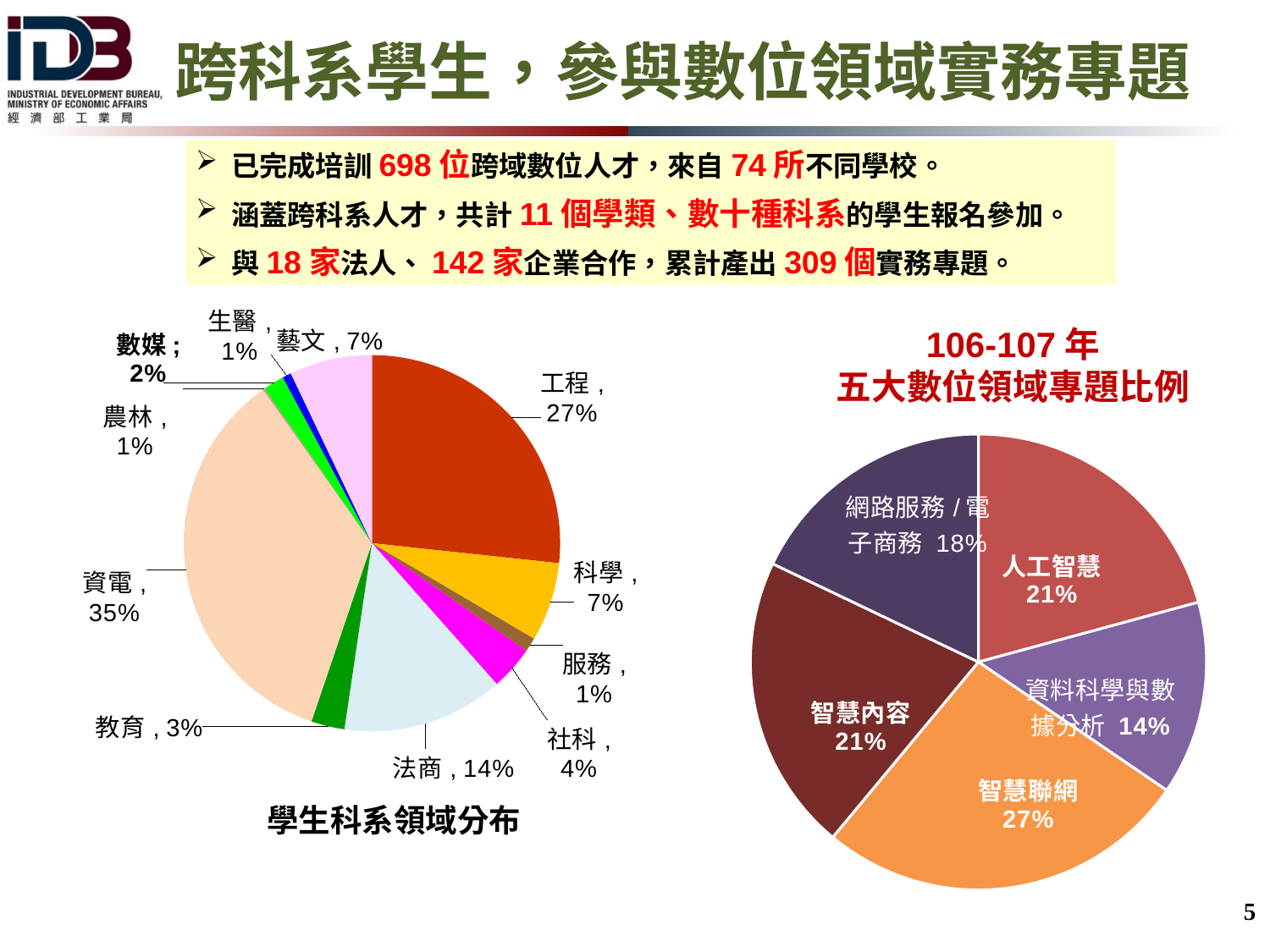

跨科系學生，參與數位領域實務專題
已完成培訓698位跨域數位人才，來自74所不同學校。
涵蓋跨科系人才，共計11個學類、數十種科系的學生報名參加。
與18家法人、142家企業合作，累計產出309個實務專題。

### Chart

| Category |  |  |
|---|---|---|
| 工程 | 177.0 | 0.2669683257918552 |
| 科學 | 45.0 | 0.06787330316742081 |
| 服務 | 8.0 | 0.012066365007541479 |
| 社科 | 25.0 | 0.03770739064856712 |
| 法商 | 92.0 | 0.138763197586727 |
| 教育 | 19.0 | 0.02865761689291101 |
| 資電 | 232.0 | 0.34992458521870284 |
| 農林 | 1.0 | 0.0015082956259426848 |
| 數媒 | 12.0 | 0.01809954751131222 |
| 生醫 | 5.0 | 0.007541478129713424 |
| 藝文 | 47.0 | 0.07088989441930618 |
106-107年
五大數位領域專題比例

### Chart

| Category | 件數 |
|---|---|
| 人工智慧 | 145.0 |
| 資料科學與數據分析 | 96.0 |
| 智慧聯網 | 185.0 |
| 智慧內容 | 147.0 |
| 網路服務/電子商務 | 125.0 |
學生科系領域分布